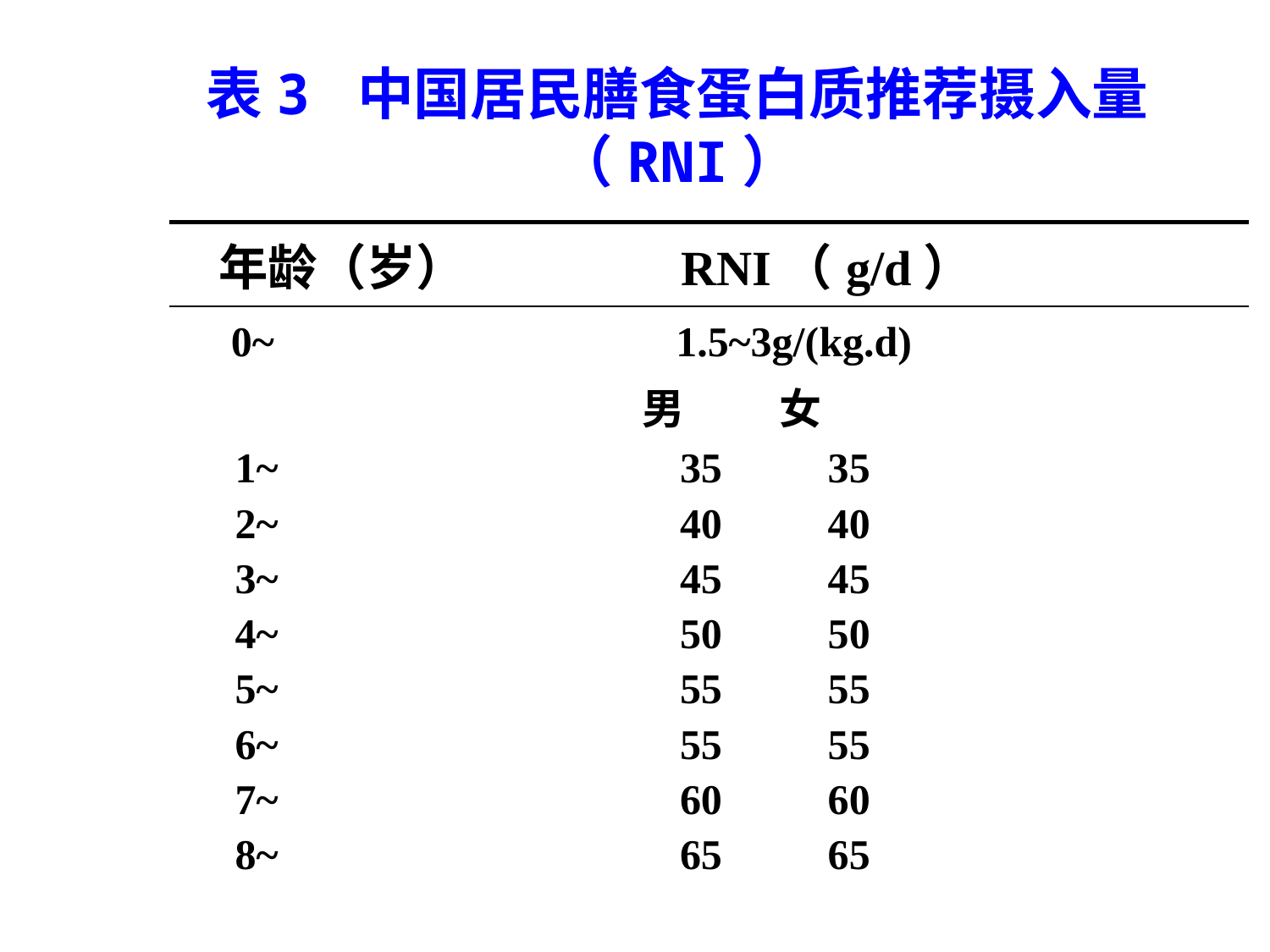

# 表3 中国居民膳食蛋白质推荐摄入量（RNI）
| 年龄（岁） RNI（g/d） |
| --- |
| 0~ 1.5~3g/(kg.d) 男 女 1~ 35 35 2~ 40 40 3~ 45 45 4~ 50 50 5~ 55 55 6~ 55 55 7~ 60 60 8~ 65 65 |